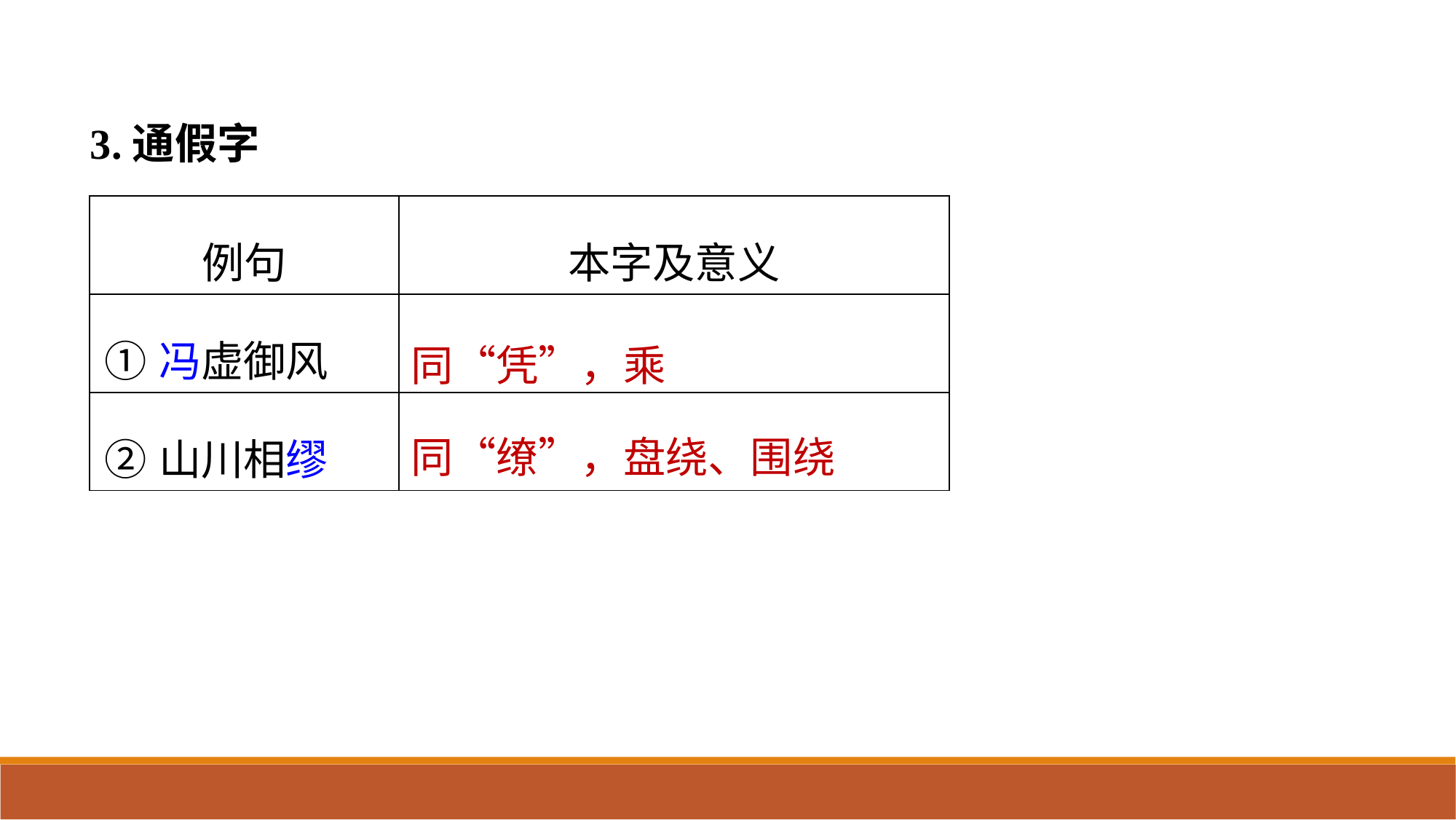

3.通假字
| 例句 | 本字及意义 |
| --- | --- |
| ①冯虚御风 |  |
| ②山川相缪 |  |
同“凭”，乘
同“缭”，盘绕、围绕